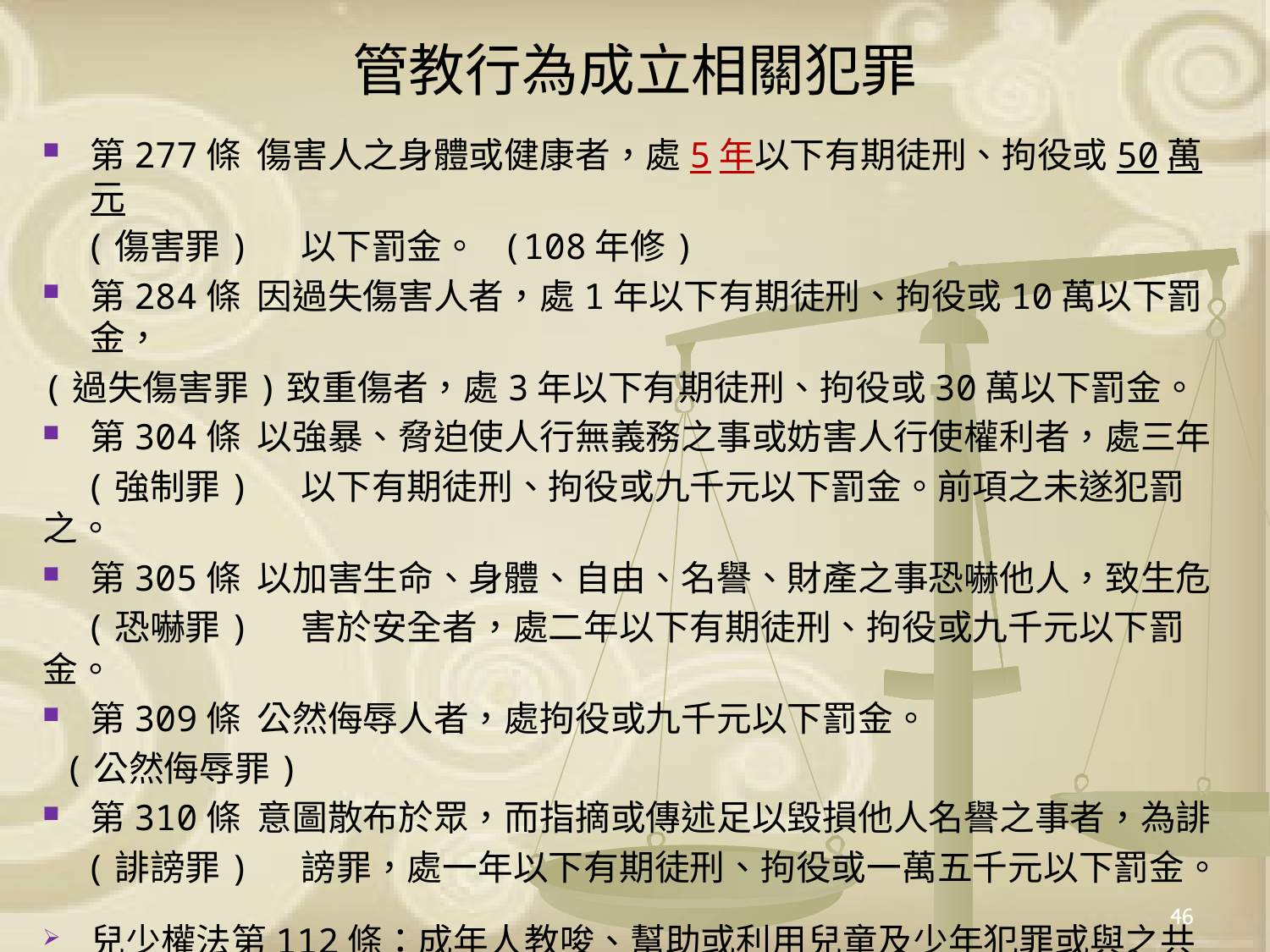

# 管教行為成立相關犯罪
第277條  傷害人之身體或健康者，處5年以下有期徒刑、拘役或50萬元
  (傷害罪)  以下罰金。  (108年修)
第284條  因過失傷害人者，處1年以下有期徒刑、拘役或10萬以下罰金，
(過失傷害罪)致重傷者，處3年以下有期徒刑、拘役或30萬以下罰金。
第304條  以強暴、脅迫使人行無義務之事或妨害人行使權利者，處三年
  (強制罪)  以下有期徒刑、拘役或九千元以下罰金。前項之未遂犯罰之。
第305條  以加害生命、身體、自由、名譽、財產之事恐嚇他人，致生危
  (恐嚇罪)  害於安全者，處二年以下有期徒刑、拘役或九千元以下罰金。
第309條  公然侮辱人者，處拘役或九千元以下罰金。
 (公然侮辱罪)
第310條  意圖散布於眾，而指摘或傳述足以毀損他人名譽之事者，為誹
  (誹謗罪)  謗罪，處一年以下有期徒刑、拘役或一萬五千元以下罰金。

兒少權法第112條：成年人教唆、幫助或利用兒童及少年犯罪或與之共同實施犯罪或故意對其犯罪者，加重其刑至二分之一。但各該罪就被害人係兒童及少年已定有特別處罰規定者，從其規定。

46